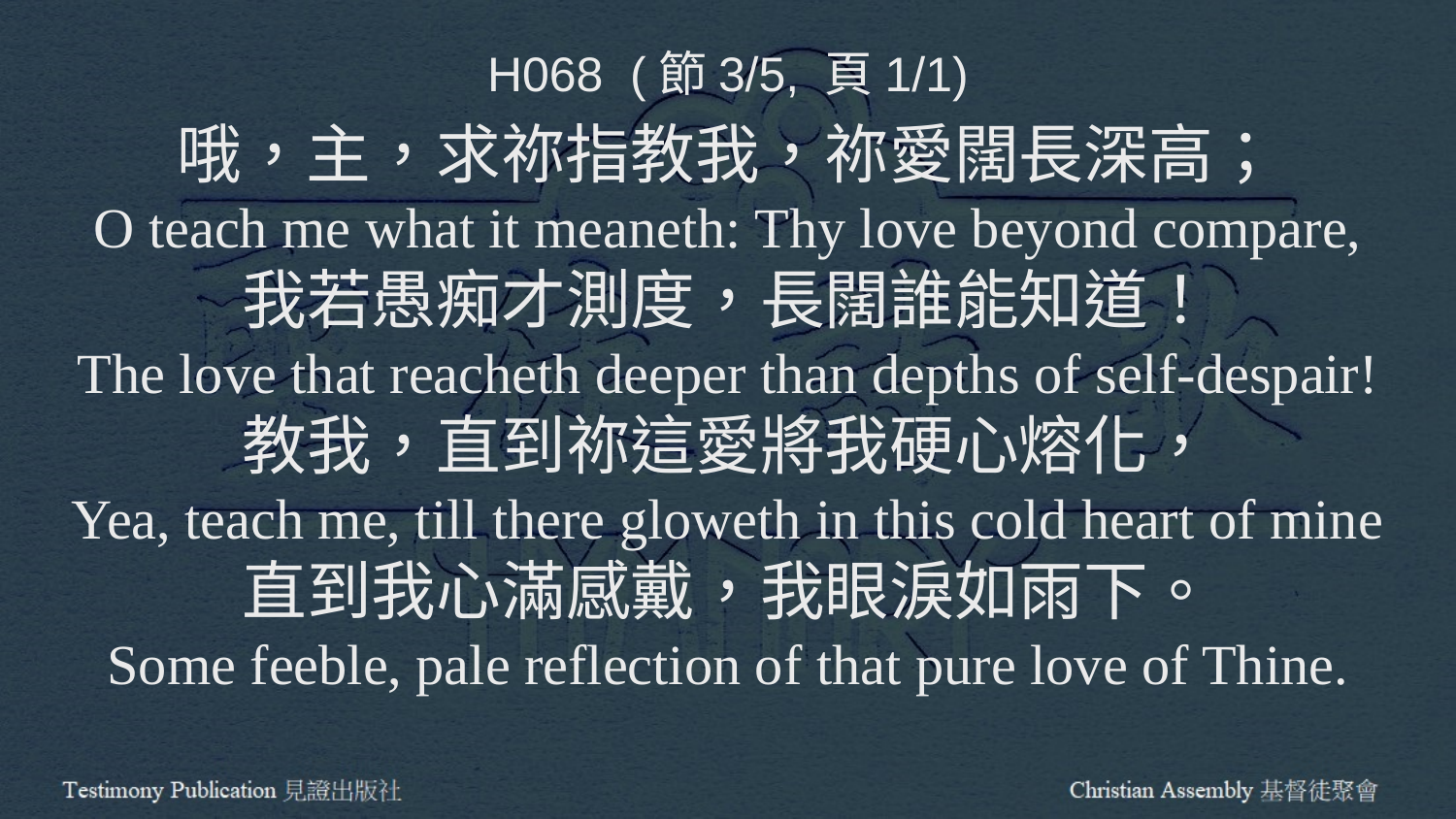

H068  (節3/5, 頁1/1)
哦，主，求祢指教我，祢愛闊長深高；
O teach me what it meaneth: Thy love beyond compare,
我若愚痴才測度，長闊誰能知道！
The love that reacheth deeper than depths of self-despair!
教我，直到祢這愛將我硬心熔化，
Yea, teach me, till there gloweth in this cold heart of mine
直到我心滿感戴，我眼淚如雨下。
Some feeble, pale reflection of that pure love of Thine.